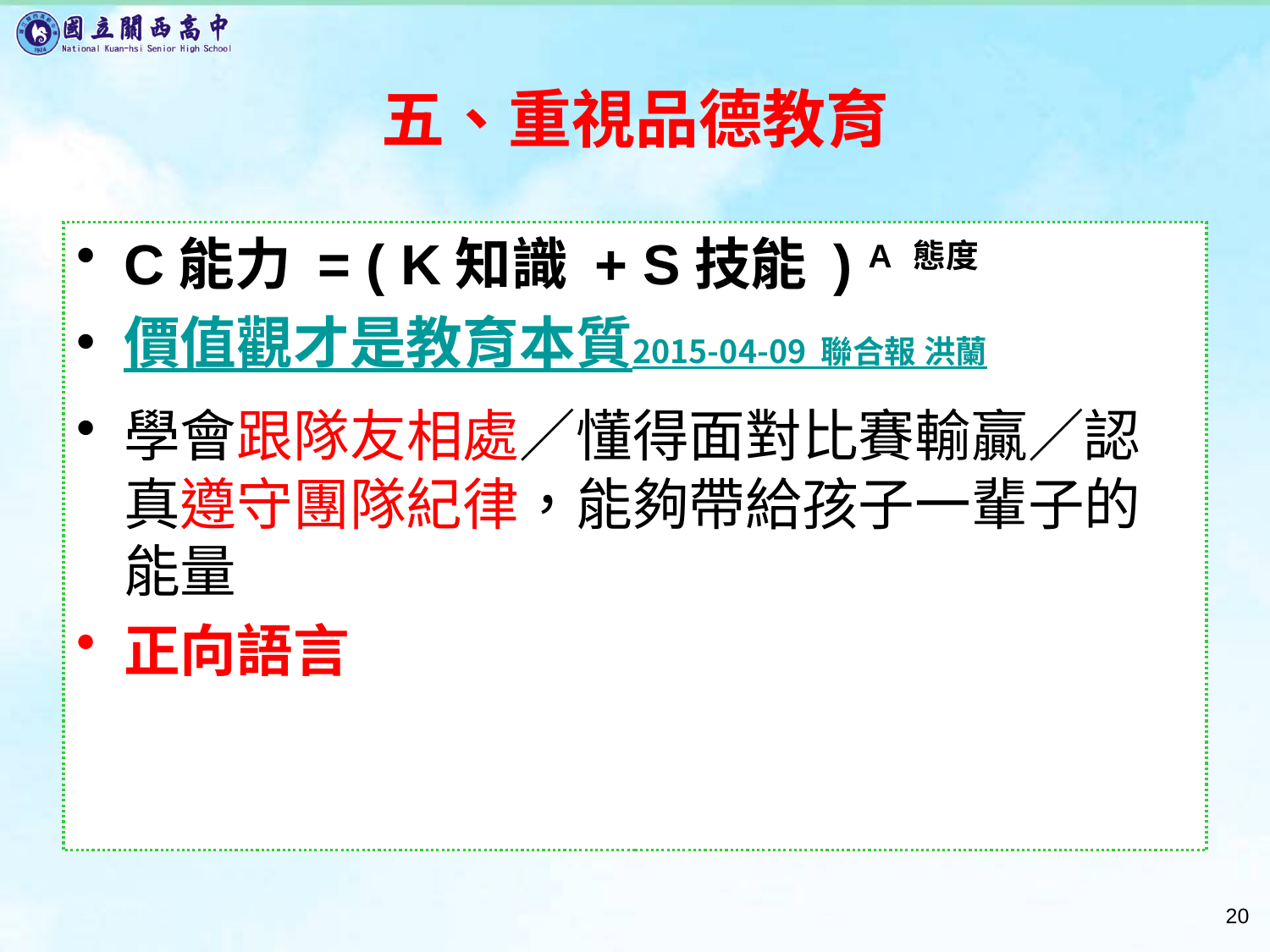

# 五、重視品德教育
C能力 = ( K知識 + S技能 ) A 態度
價值觀才是教育本質
2015-04-09  聯合報 洪蘭
學會跟隊友相處／懂得面對比賽輸贏／認真遵守團隊紀律，能夠帶給孩子一輩子的能量
正向語言